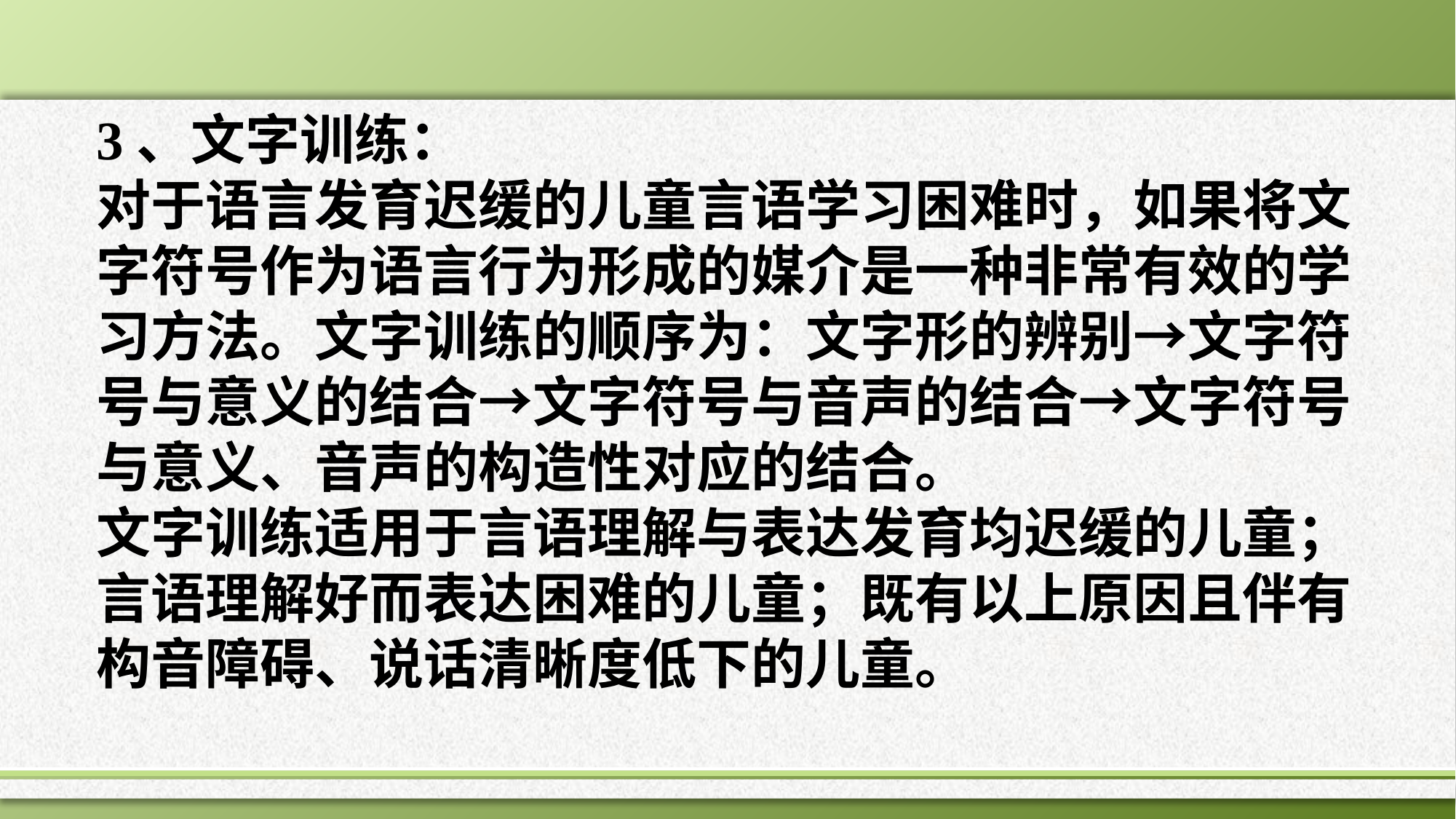

#
3、文字训练：
对于语言发育迟缓的儿童言语学习困难时，如果将文字符号作为语言行为形成的媒介是一种非常有效的学习方法。文字训练的顺序为：文字形的辨别→文字符号与意义的结合→文字符号与音声的结合→文字符号与意义、音声的构造性对应的结合。
文字训练适用于言语理解与表达发育均迟缓的儿童；言语理解好而表达困难的儿童；既有以上原因且伴有构音障碍、说话清晰度低下的儿童。